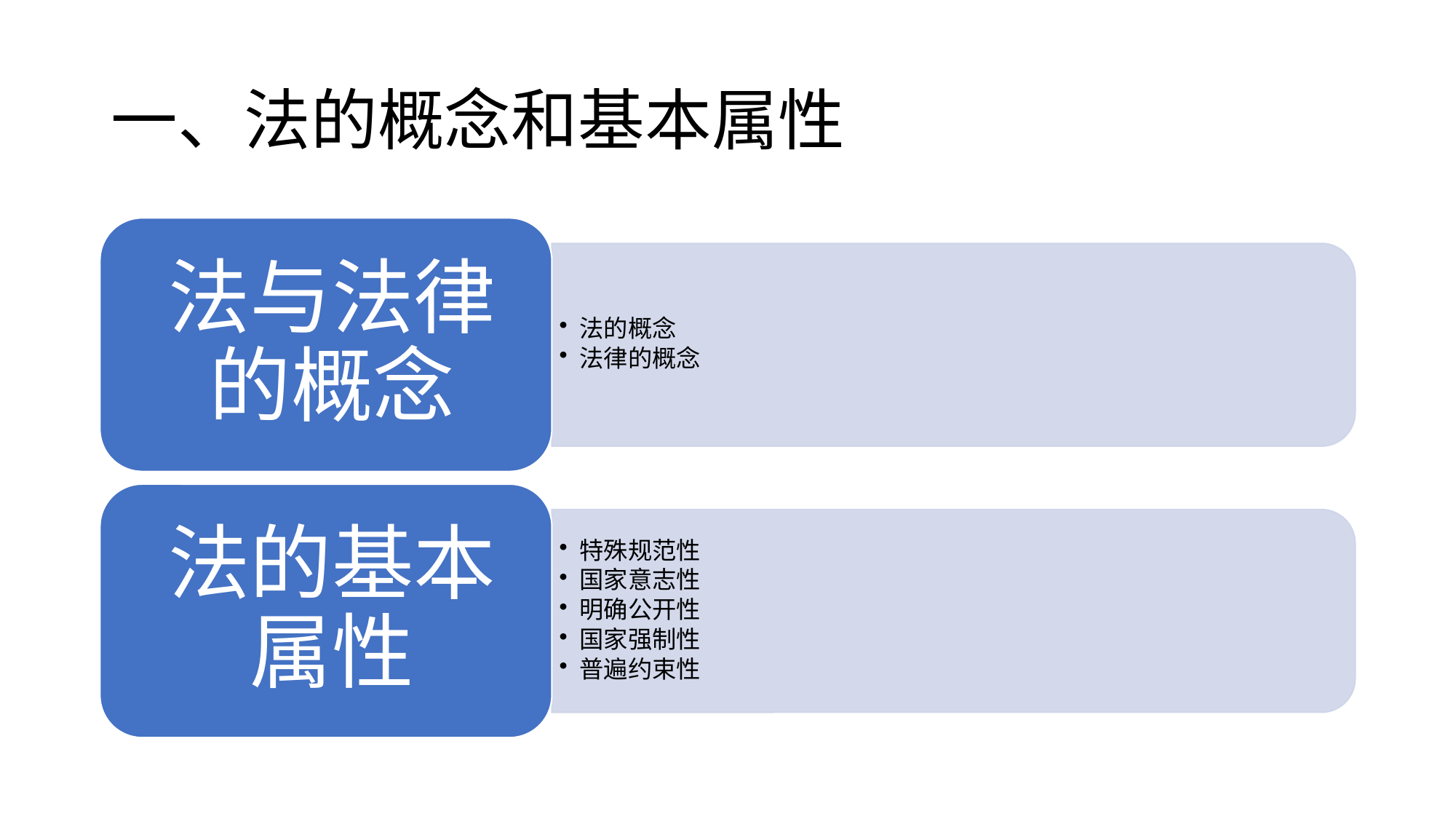

# 一、法的概念和基本属性
法的概念
法律的概念
法与法律的概念
特殊规范性
国家意志性
明确公开性
国家强制性
普遍约束性
法的基本属性